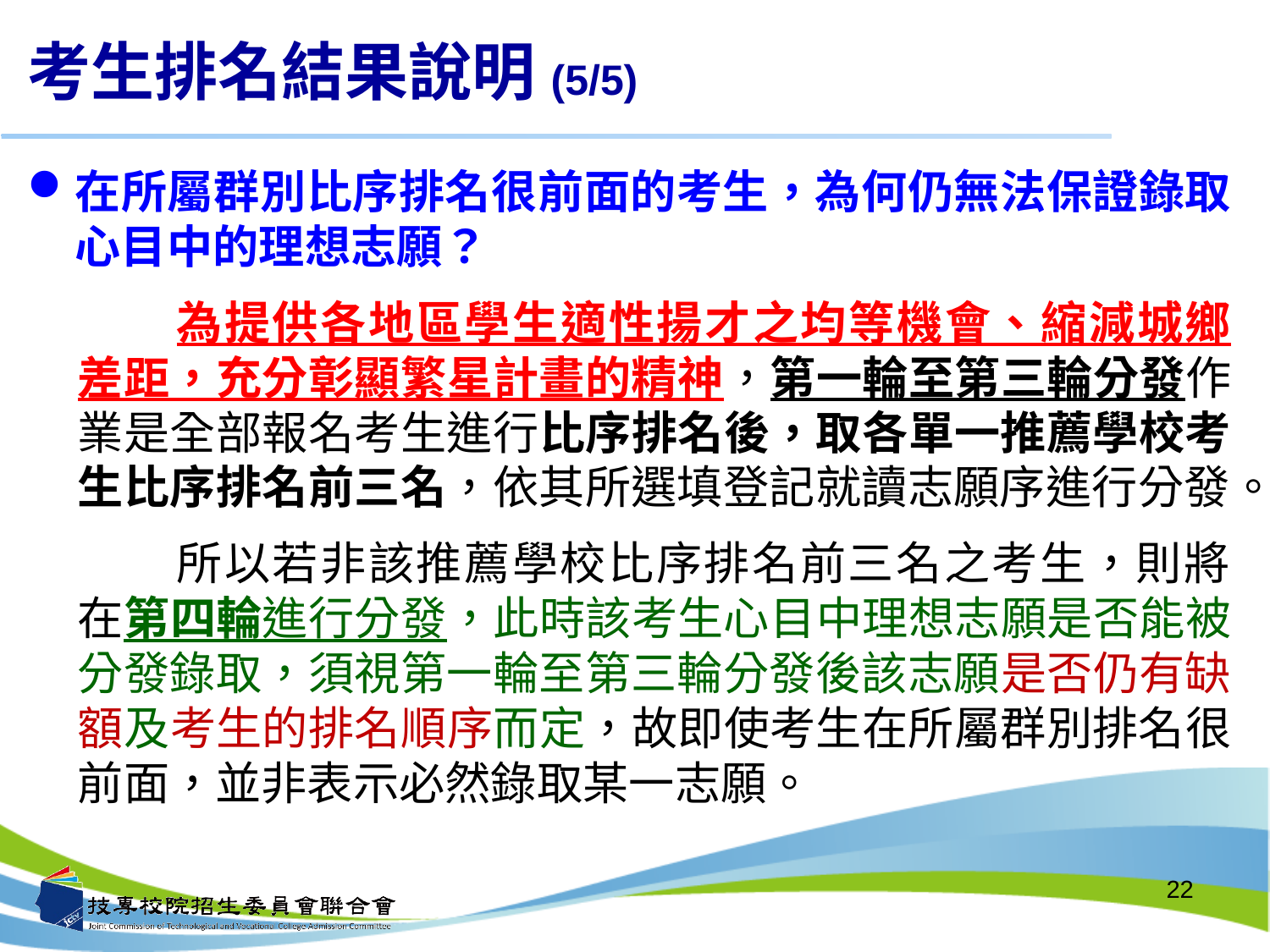

# 考生排名結果說明(5/5)
在所屬群別比序排名很前面的考生，為何仍無法保證錄取心目中的理想志願？
為提供各地區學生適性揚才之均等機會、縮減城鄉差距，充分彰顯繁星計畫的精神，第一輪至第三輪分發作業是全部報名考生進行比序排名後，取各單一推薦學校考生比序排名前三名，依其所選填登記就讀志願序進行分發。
所以若非該推薦學校比序排名前三名之考生，則將在第四輪進行分發，此時該考生心目中理想志願是否能被分發錄取，須視第一輪至第三輪分發後該志願是否仍有缺額及考生的排名順序而定，故即使考生在所屬群別排名很前面，並非表示必然錄取某一志願。
22